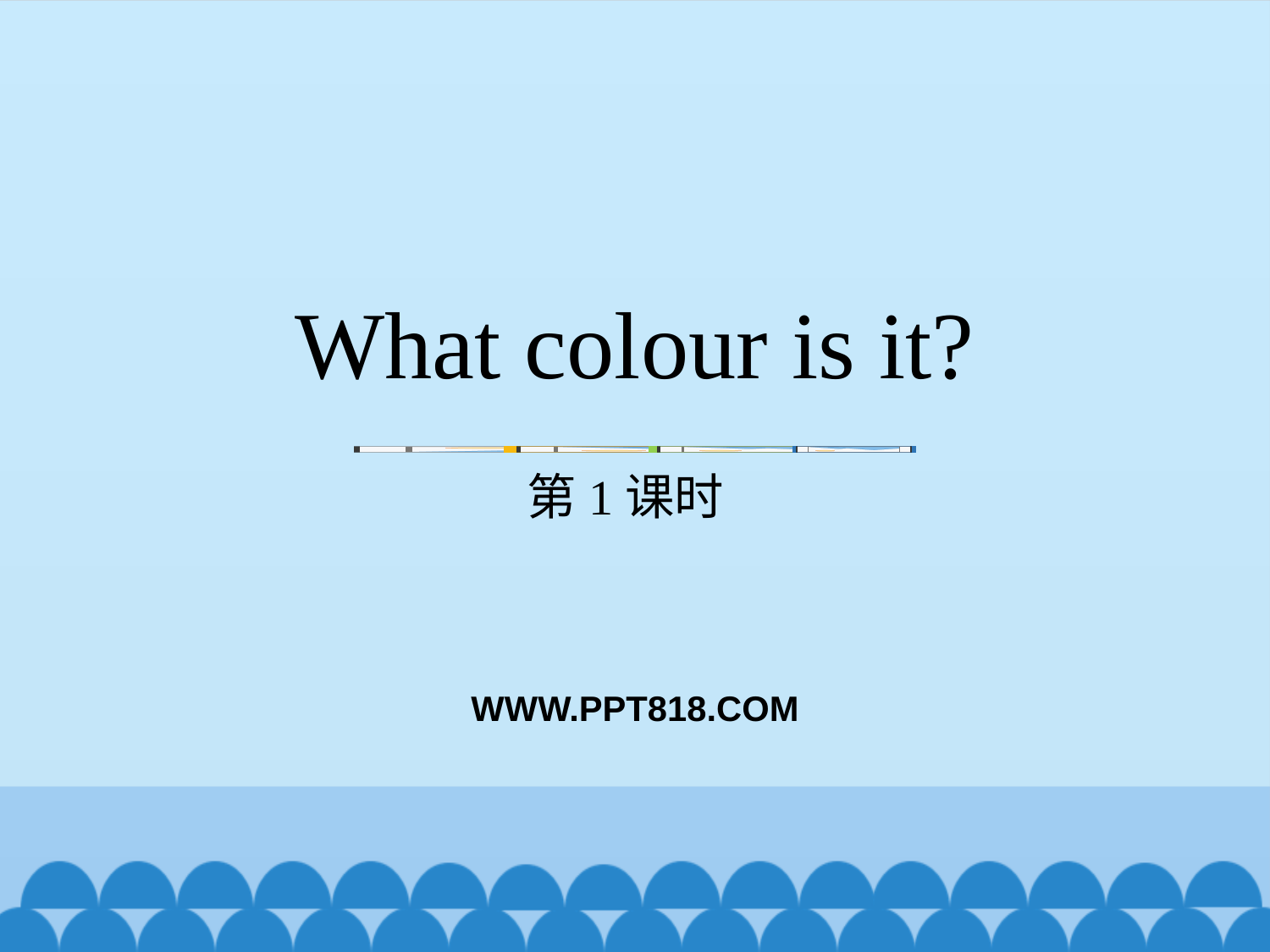

# What colour is it?

第1课时
WWW.PPT818.COM